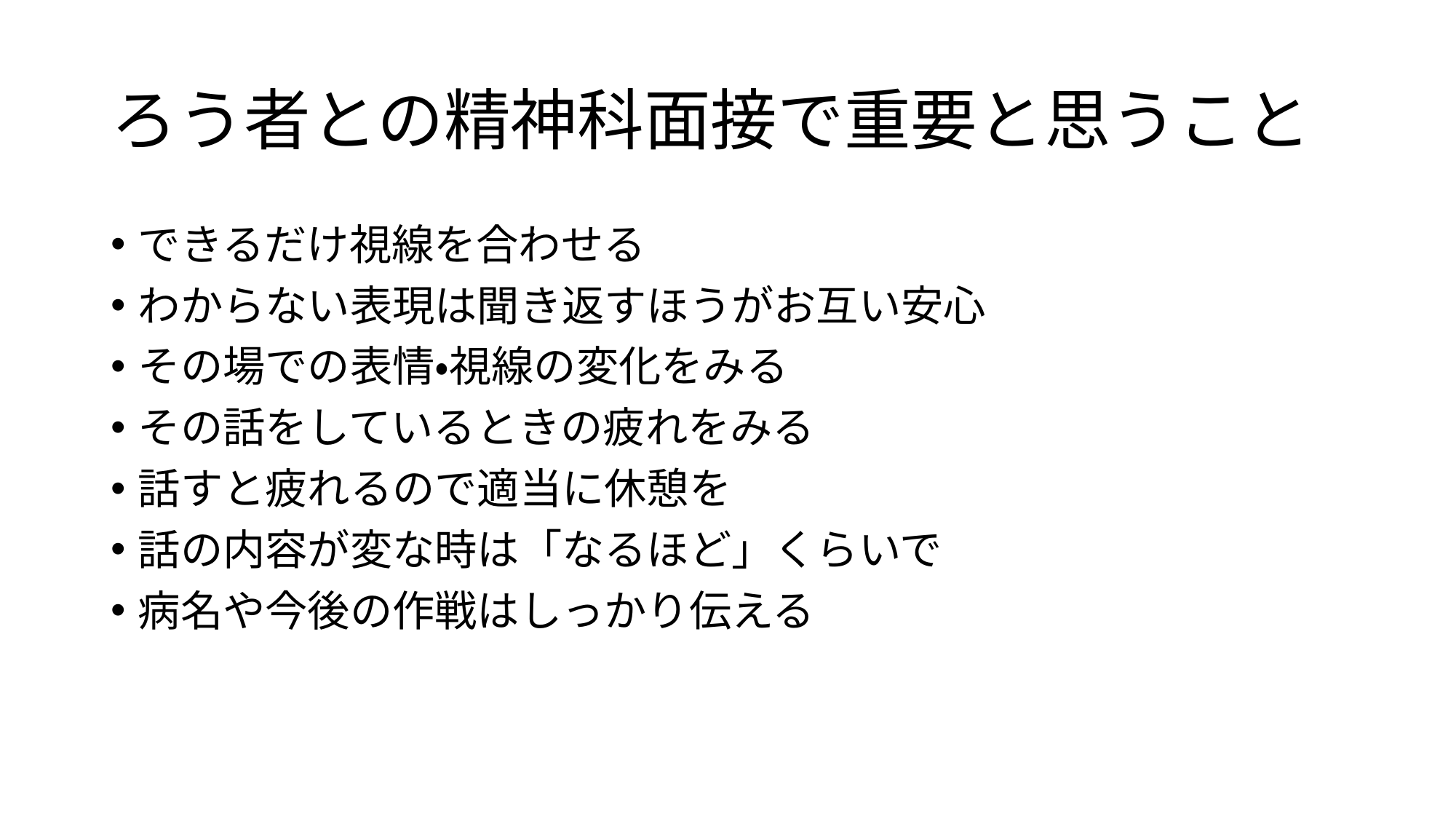

# ろう者との精神科面接で重要と思うこと
できるだけ視線を合わせる
わからない表現は聞き返すほうがお互い安心
その場での表情・視線の変化をみる
その話をしているときの疲れをみる
話すと疲れるので適当に休憩を
話の内容が変な時は「なるほど」くらいで
病名や今後の作戦はしっかり伝える